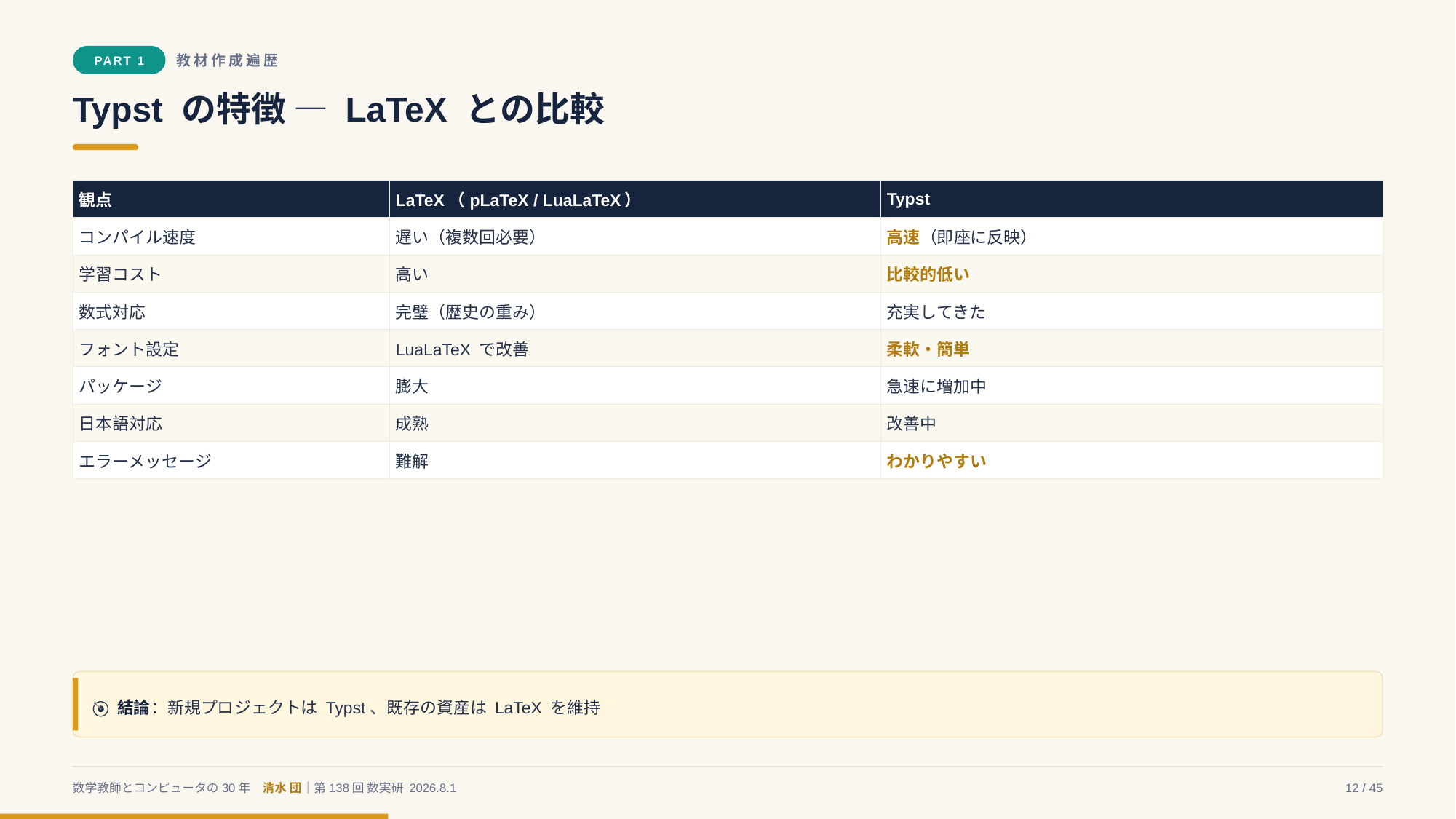

PART 1
教材作成遍歴
Typst の特徴 ― LaTeX との比較

| 観点 | LaTeX（pLaTeX / LuaLaTeX） | Typst |
| --- | --- | --- |
| コンパイル速度 | 遅い（複数回必要） | 高速（即座に反映） |
| 学習コスト | 高い | 比較的低い |
| 数式対応 | 完璧（歴史の重み） | 充実してきた |
| フォント設定 | LuaLaTeX で改善 | 柔軟・簡単 |
| パッケージ | 膨大 | 急速に増加中 |
| 日本語対応 | 成熟 | 改善中 |
| エラーメッセージ | 難解 | わかりやすい |

🎯 結論：新規プロジェクトは Typst、既存の資産は LaTeX を維持

数学教師とコンピュータの30年　清水 団｜第138回 数実研 2026.8.1
12 / 45